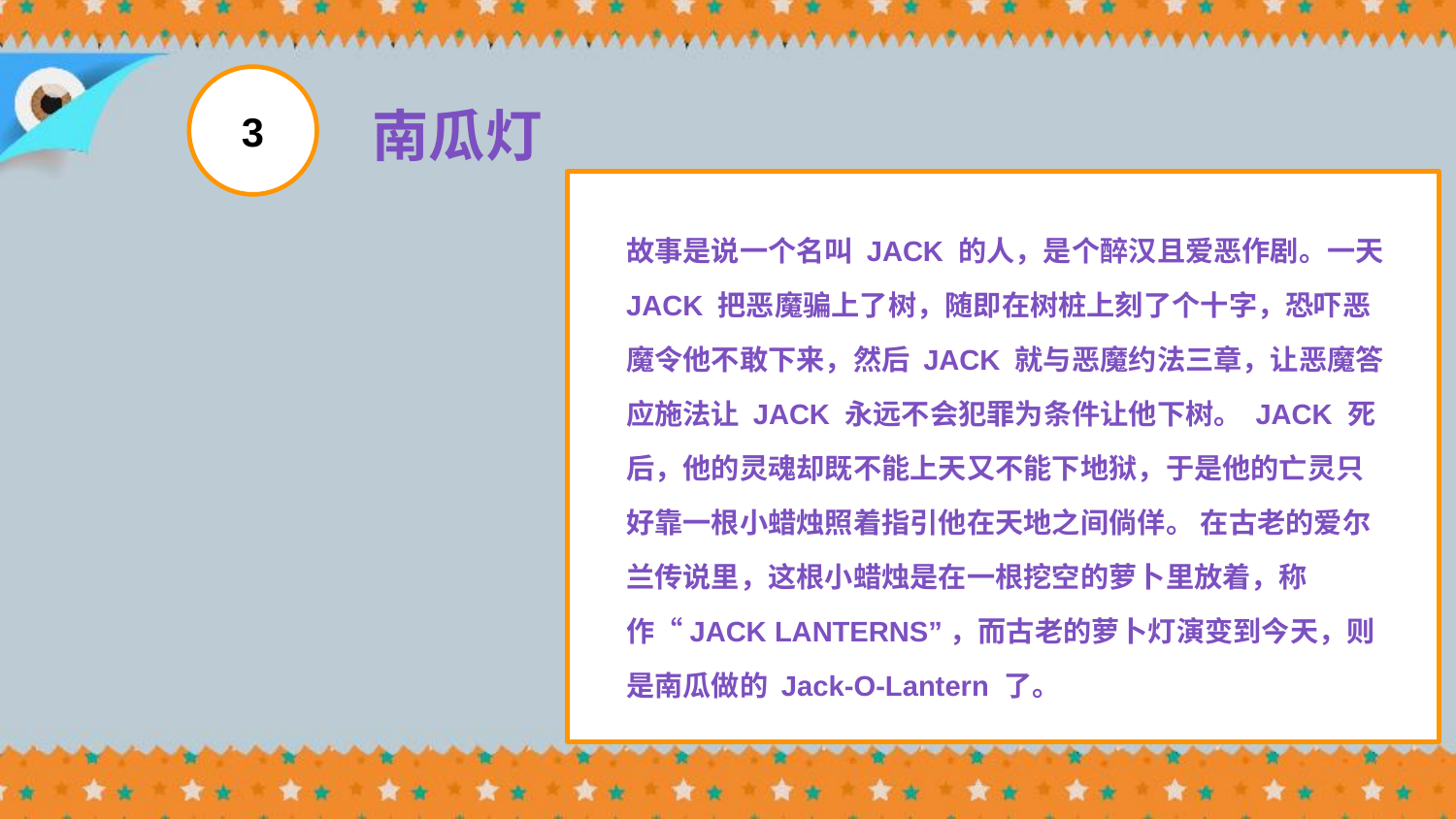

3
南瓜灯
故事是说一个名叫 JACK 的人，是个醉汉且爱恶作剧。一天 JACK 把恶魔骗上了树，随即在树桩上刻了个十字，恐吓恶魔令他不敢下来，然后 JACK 就与恶魔约法三章，让恶魔答应施法让 JACK 永远不会犯罪为条件让他下树。 JACK 死后，他的灵魂却既不能上天又不能下地狱，于是他的亡灵只好靠一根小蜡烛照着指引他在天地之间倘佯。 在古老的爱尔兰传说里，这根小蜡烛是在一根挖空的萝卜里放着，称作“JACK LANTERNS”，而古老的萝卜灯演变到今天，则是南瓜做的 Jack-O-Lantern 了。